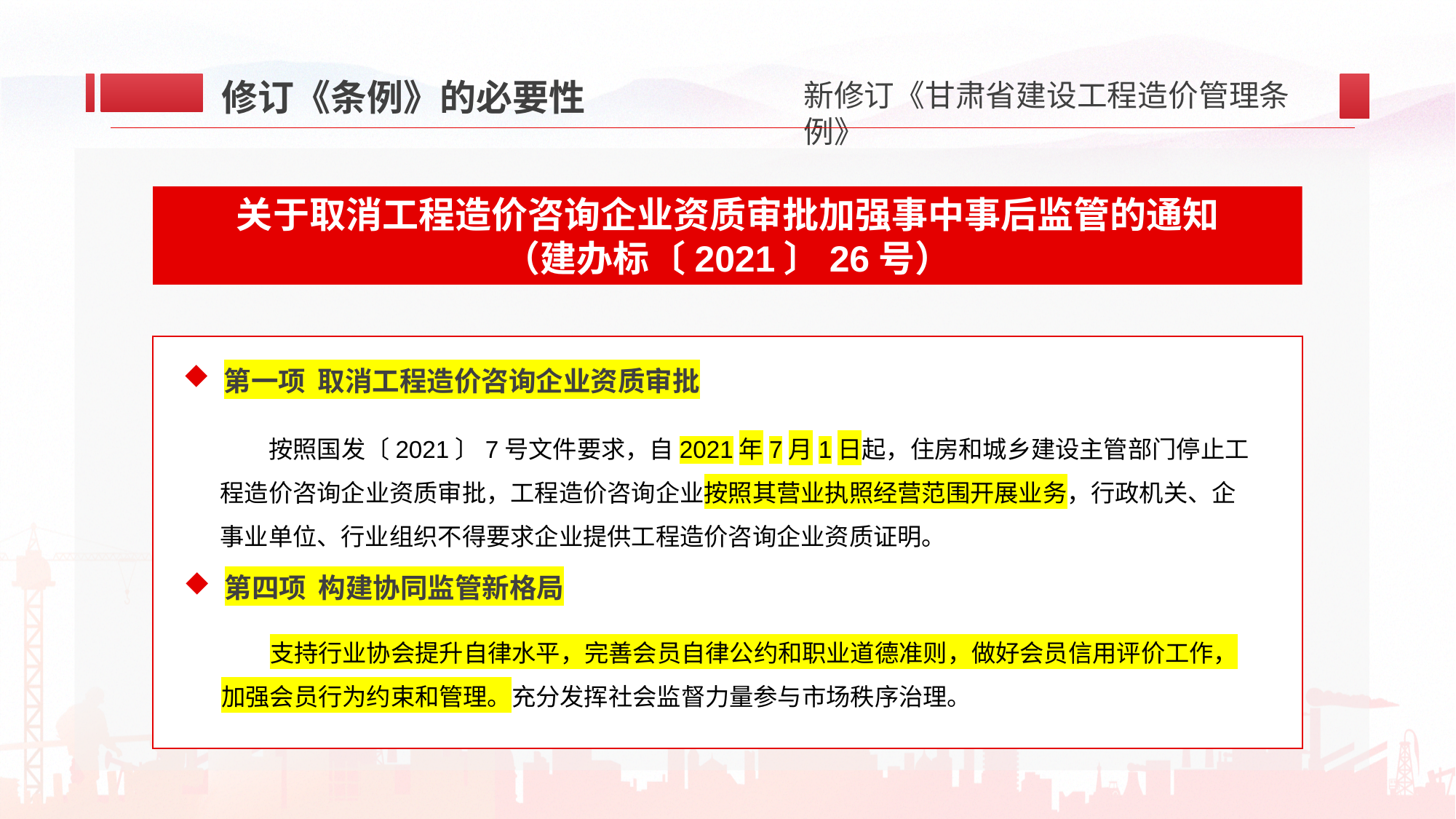

修订《条例》的必要性
关于取消工程造价咨询企业资质审批加强事中事后监管的通知
（建办标〔2021〕26号）

第一项  取消工程造价咨询企业资质审批
按照国发〔2021〕7号文件要求，自2021年7月1日起，住房和城乡建设主管部门停止工程造价咨询企业资质审批，工程造价咨询企业按照其营业执照经营范围开展业务，行政机关、企事业单位、行业组织不得要求企业提供工程造价咨询企业资质证明。
第四项  构建协同监管新格局
支持行业协会提升自律水平，完善会员自律公约和职业道德准则，做好会员信用评价工作，加强会员行为约束和管理。充分发挥社会监督力量参与市场秩序治理。